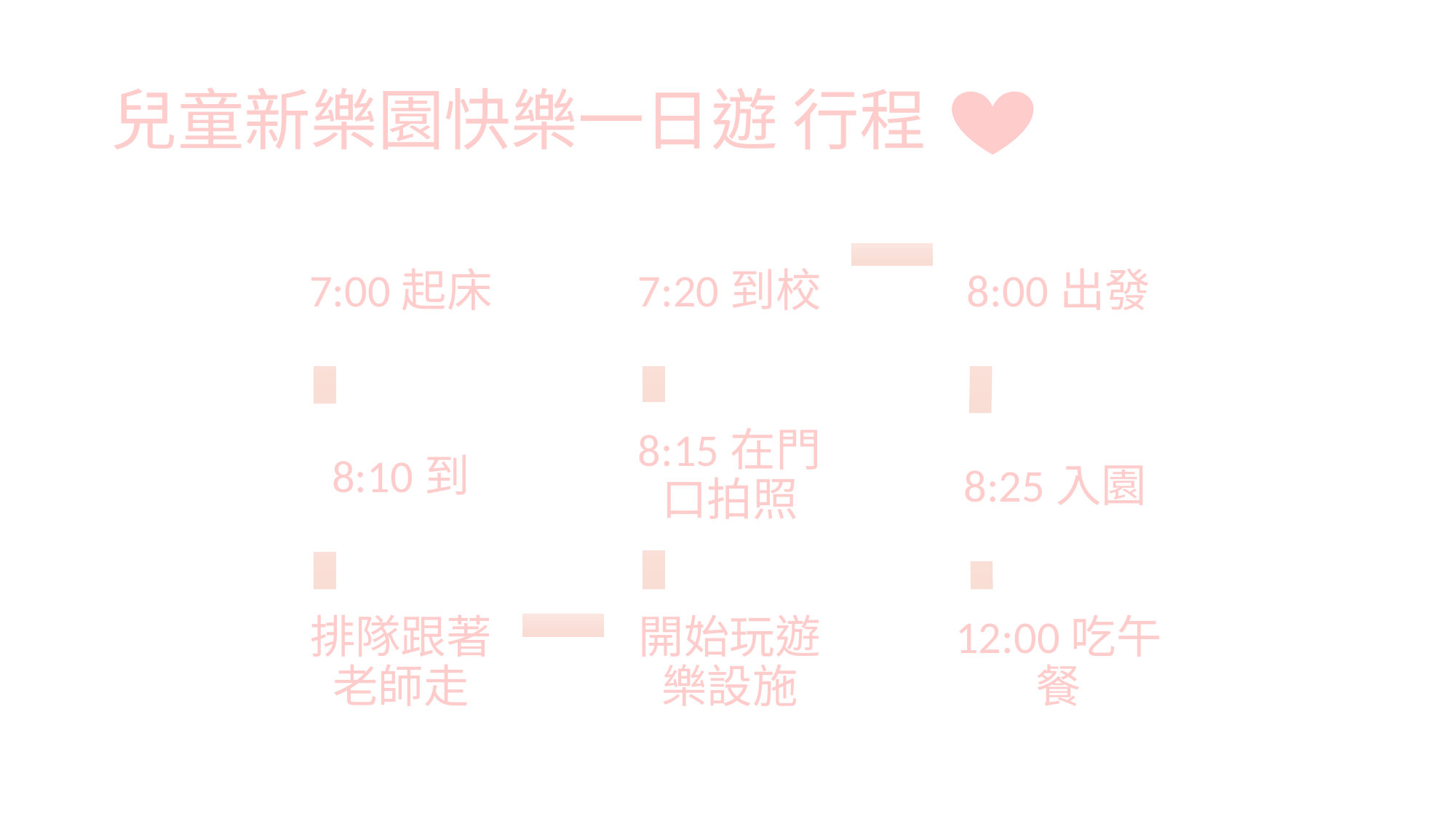

# 兒童新樂園快樂一日遊 行程

7:00起床
8:10到
排隊跟著老師走
開始玩遊樂設施
8:15在門口拍照
7:20到校
8:00出發
8:25入園
12:00吃午餐